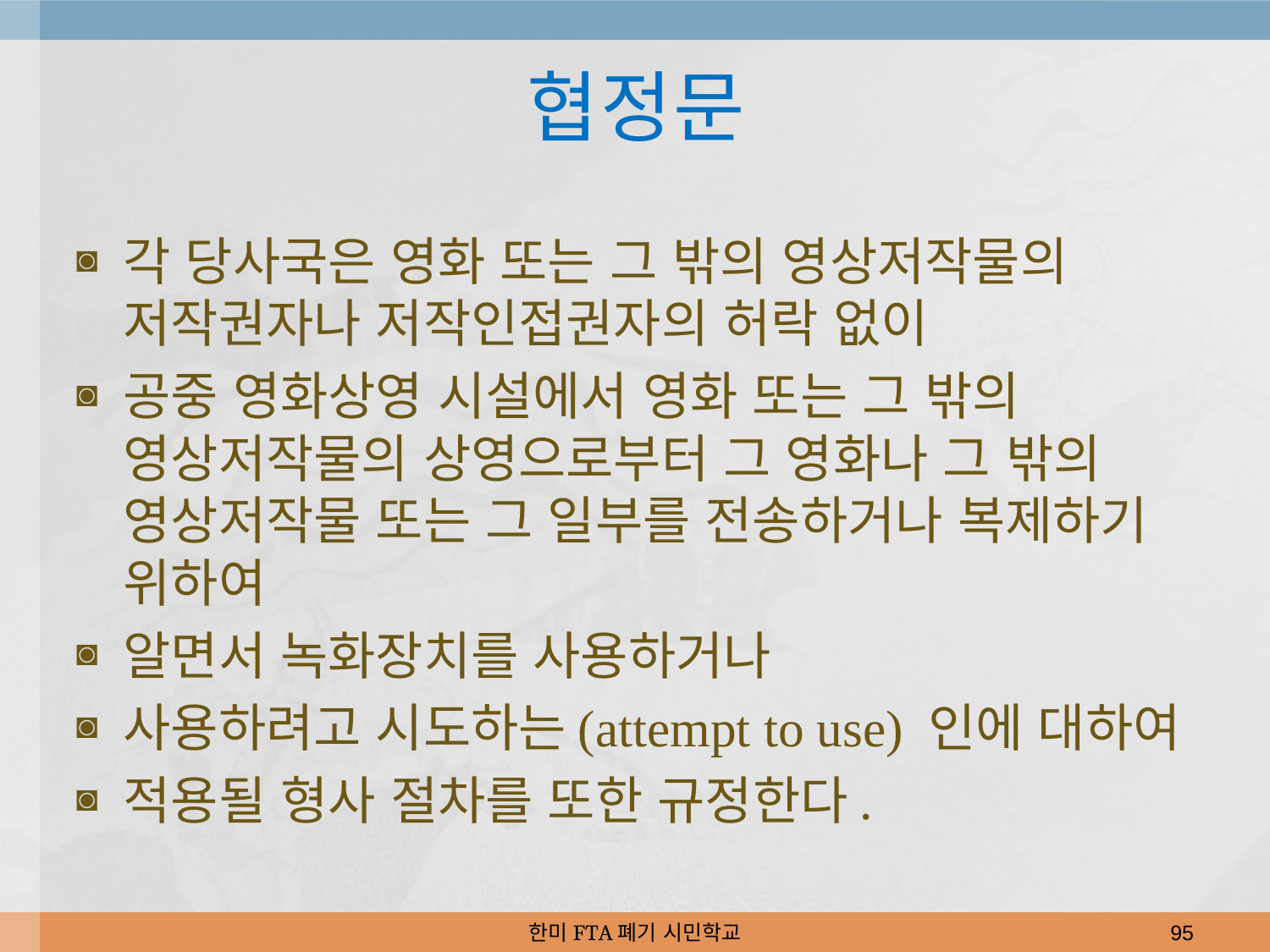

# 협정문
각 당사국은 영화 또는 그 밖의 영상저작물의 저작권자나 저작인접권자의 허락 없이
공중 영화상영 시설에서 영화 또는 그 밖의 영상저작물의 상영으로부터 그 영화나 그 밖의 영상저작물 또는 그 일부를 전송하거나 복제하기 위하여
알면서 녹화장치를 사용하거나
사용하려고 시도하는(attempt to use) 인에 대하여
적용될 형사 절차를 또한 규정한다.
한미FTA폐기 시민학교
95